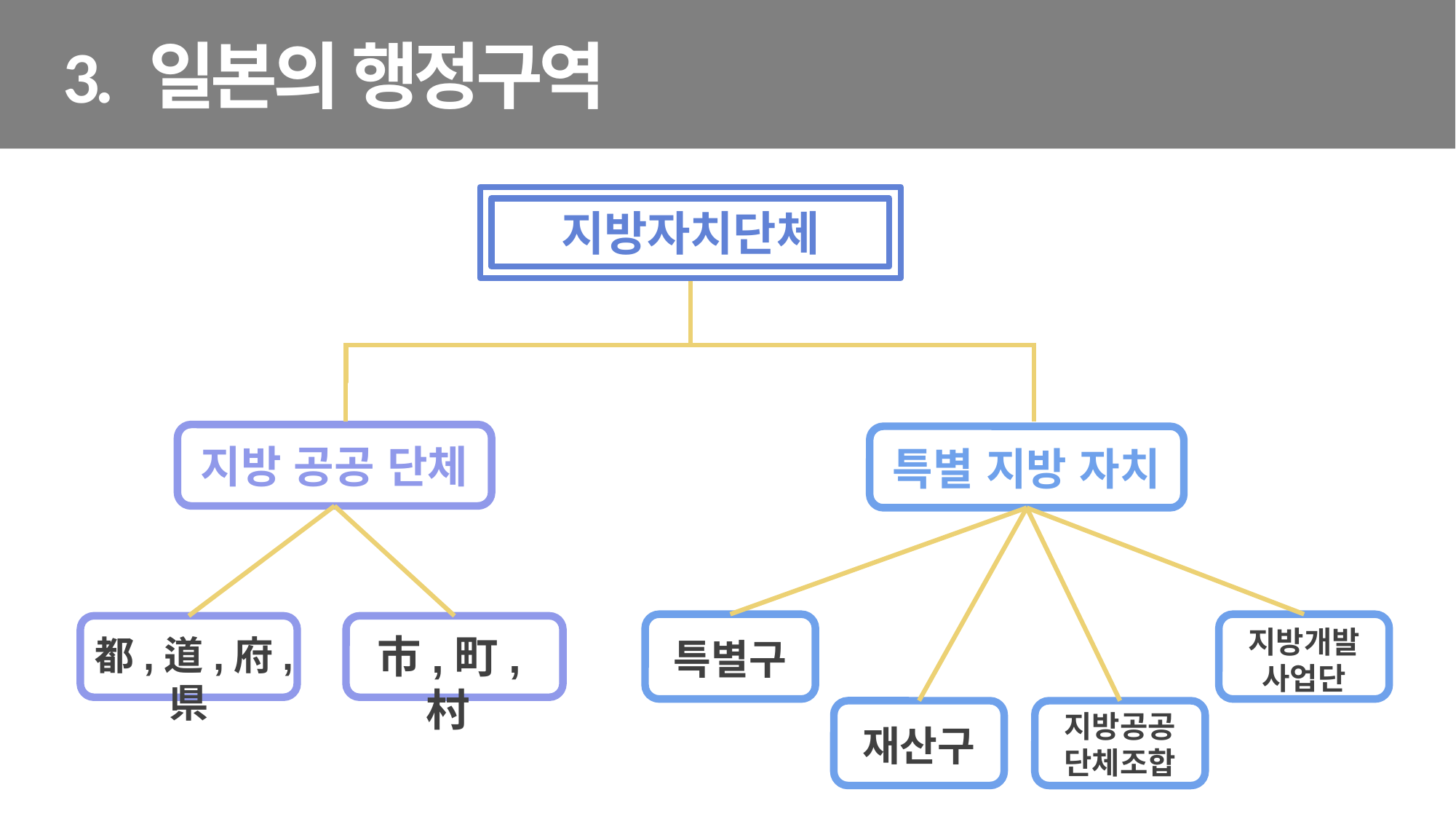

3. 일본의 행정구역

지방자치단체

지방 공공 단체

특별 지방 자치

특별구

지방개발사업단

都,道,府,県

市,町,村

재산구

지방공공단체조합